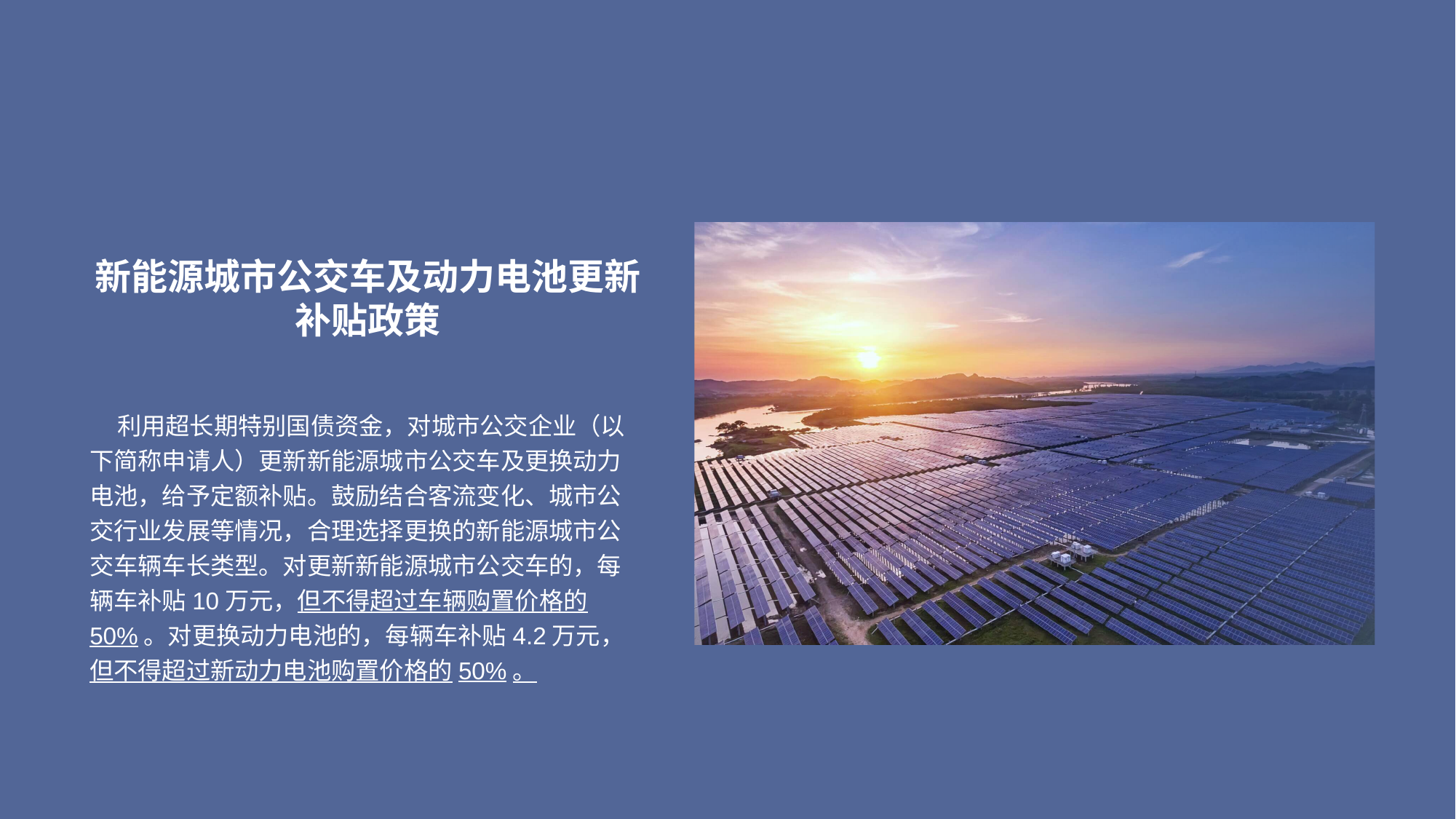

# 新能源城市公交车及动力电池更新补贴政策
    利用超长期特别国债资金，对城市公交企业（以下简称申请人）更新新能源城市公交车及更换动力电池，给予定额补贴。鼓励结合客流变化、城市公交行业发展等情况，合理选择更换的新能源城市公交车辆车长类型。对更新新能源城市公交车的，每辆车补贴10万元，但不得超过车辆购置价格的50%。对更换动力电池的，每辆车补贴4.2万元，但不得超过新动力电池购置价格的50%。